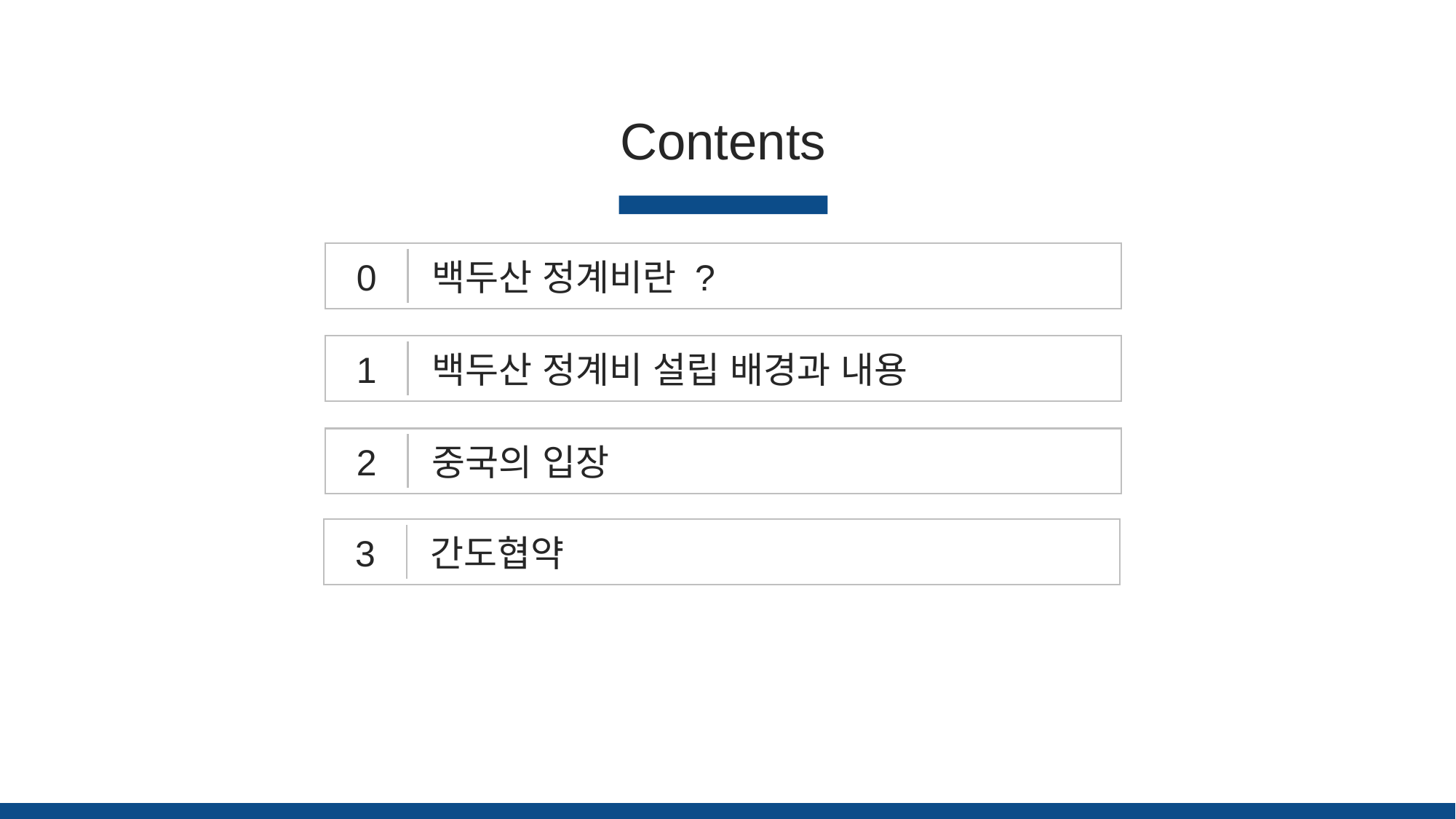

Contents

0
백두산 정계비란 ?

1
백두산 정계비 설립 배경과 내용

2
중국의 입장

3
간도협약